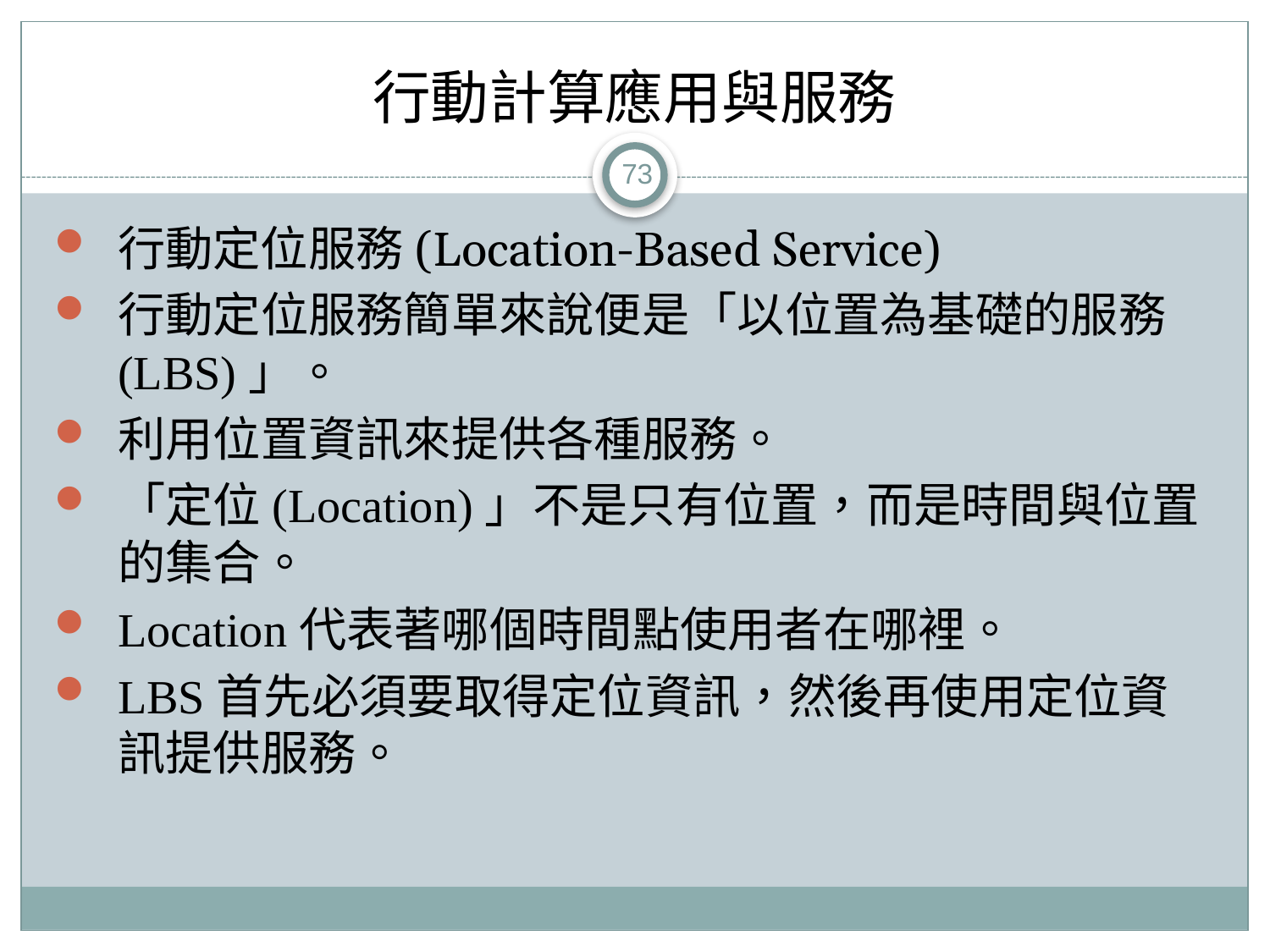

# 行動計算應用與服務
73
行動定位服務(Location-Based Service)
行動定位服務簡單來說便是「以位置為基礎的服務(LBS)」。
利用位置資訊來提供各種服務。
「定位(Location)」不是只有位置，而是時間與位置的集合。
Location代表著哪個時間點使用者在哪裡。
LBS首先必須要取得定位資訊，然後再使用定位資訊提供服務。